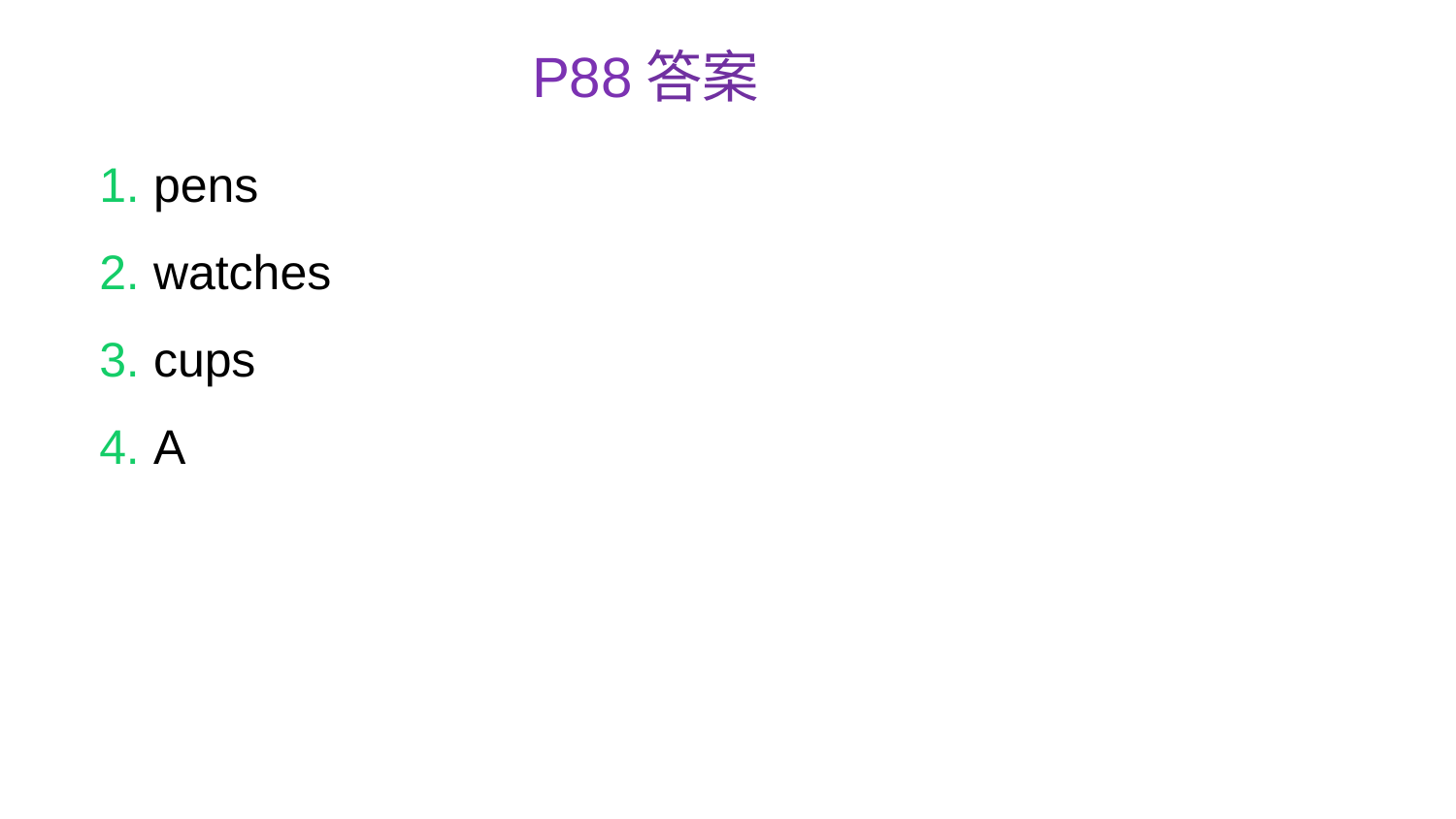

P88答案
1. pens
2. watches
3. cups
4. A